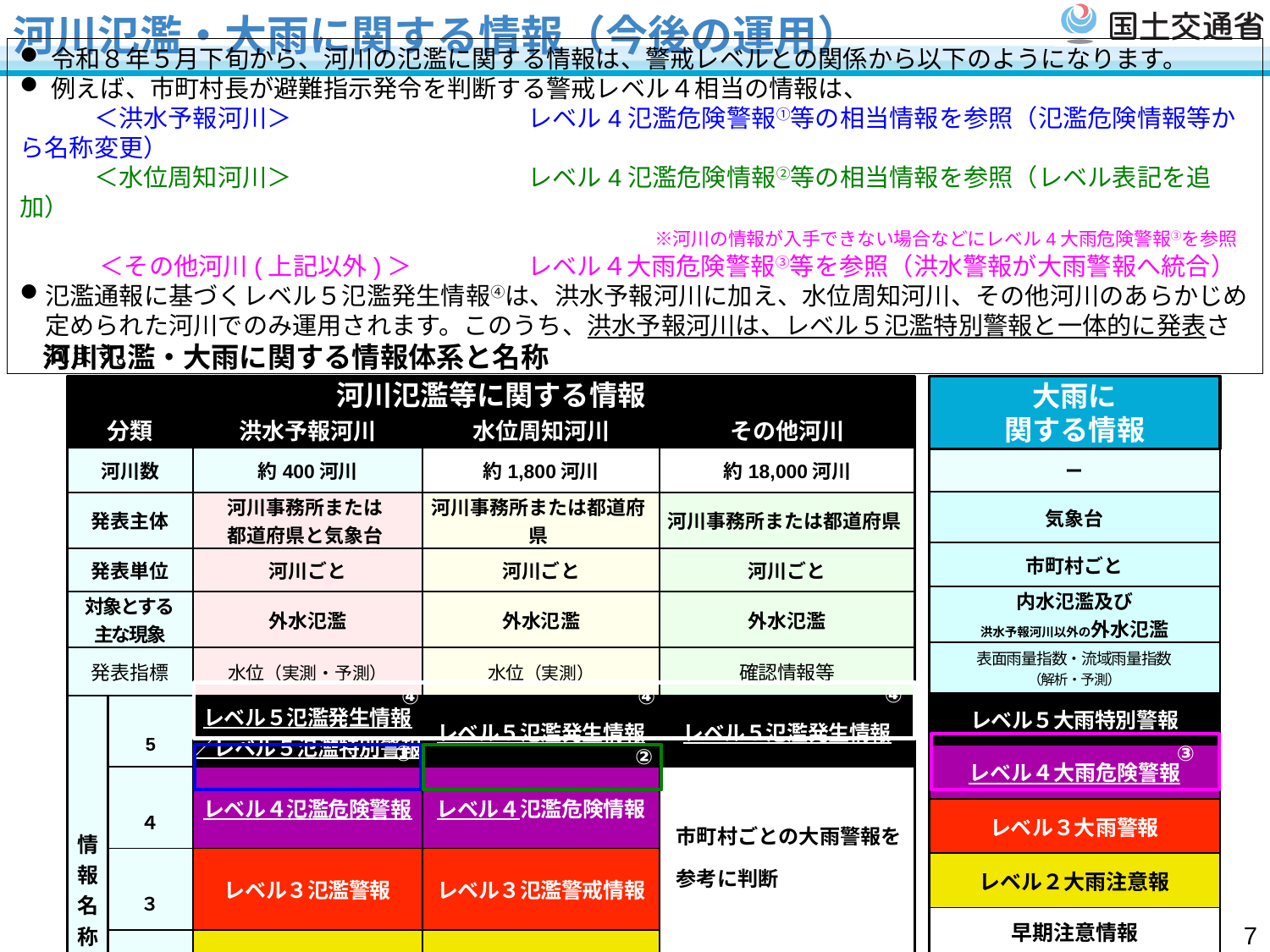

# 河川氾濫・大雨に関する情報（今後の運用）
令和８年５月下旬から、河川の氾濫に関する情報は、警戒レベルとの関係から以下のようになります。
例えば、市町村長が避難指示発令を判断する警戒レベル４相当の情報は、
　　　＜洪水予報河川＞　　　　　　	レベル4氾濫危険警報①等の相当情報を参照（氾濫危険情報等から名称変更）
　　　＜水位周知河川＞　　　　　　	レベル4氾濫危険情報②等の相当情報を参照（レベル表記を追加）
　　　　　　　　　　　　　　　　　　　　　 	※河川の情報が入手できない場合などにレベル4大雨危険警報③を参照
　　　 ＜その他河川(上記以外)＞	レベル４大雨危険警報③等を参照（洪水警報が大雨警報へ統合）
氾濫通報に基づくレベル５氾濫発生情報④は、洪水予報河川に加え、水位周知河川、その他河川のあらかじめ定められた河川でのみ運用されます。このうち、洪水予報河川は、レベル５氾濫特別警報と一体的に発表されます。
河川氾濫・大雨に関する情報体系と名称
大雨に
関する情報
河川氾濫等に関する情報
| 分類 |  | 洪水予報河川 | 水位周知河川 | その他河川 |
| --- | --- | --- | --- | --- |
| 河川数 |  | 約400河川 | 約1,800河川 | 約18,000河川 |
| 発表主体 |  | 河川事務所または 都道府県と気象台 | 河川事務所または都道府県 | 河川事務所または都道府県 |
| 発表単位 |  | 河川ごと | 河川ごと | 河川ごと |
| 対象とする 主な現象 |  | 外水氾濫 | 外水氾濫 | 外水氾濫 |
| 発表指標 |  | 水位（実測・予測） | 水位（実測） | 確認情報等 |
| 情 報 名 称 | 5 | レベル５氾濫発生情報 ／レベル５氾濫特別警報 | レベル５氾濫発生情報 | レベル５氾濫発生情報 |
|  | ４ | レベル４氾濫危険警報 | レベル４氾濫危険情報 |  |
|  | ３ | レベル３氾濫警報 | レベル３氾濫警戒情報 |  |
|  | ２ | レベル２氾濫注意報 | レベル２氾濫注意情報 |  |
|  | 1 | 早期注意情報 |  |  |
| ー |
| --- |
| 気象台 |
| 市町村ごと |
| 内水氾濫及び 洪水予報河川以外の外水氾濫 |
| 表面雨量指数・流域雨量指数 （解析・予測） |
| レベル５大雨特別警報 |
| レベル４大雨危険警報 |
| レベル３大雨警報 |
| レベル２大雨注意報 |
| 早期注意情報 |
④
④
④

①

③
②

市町村ごとの大雨警報を参考に判断
7